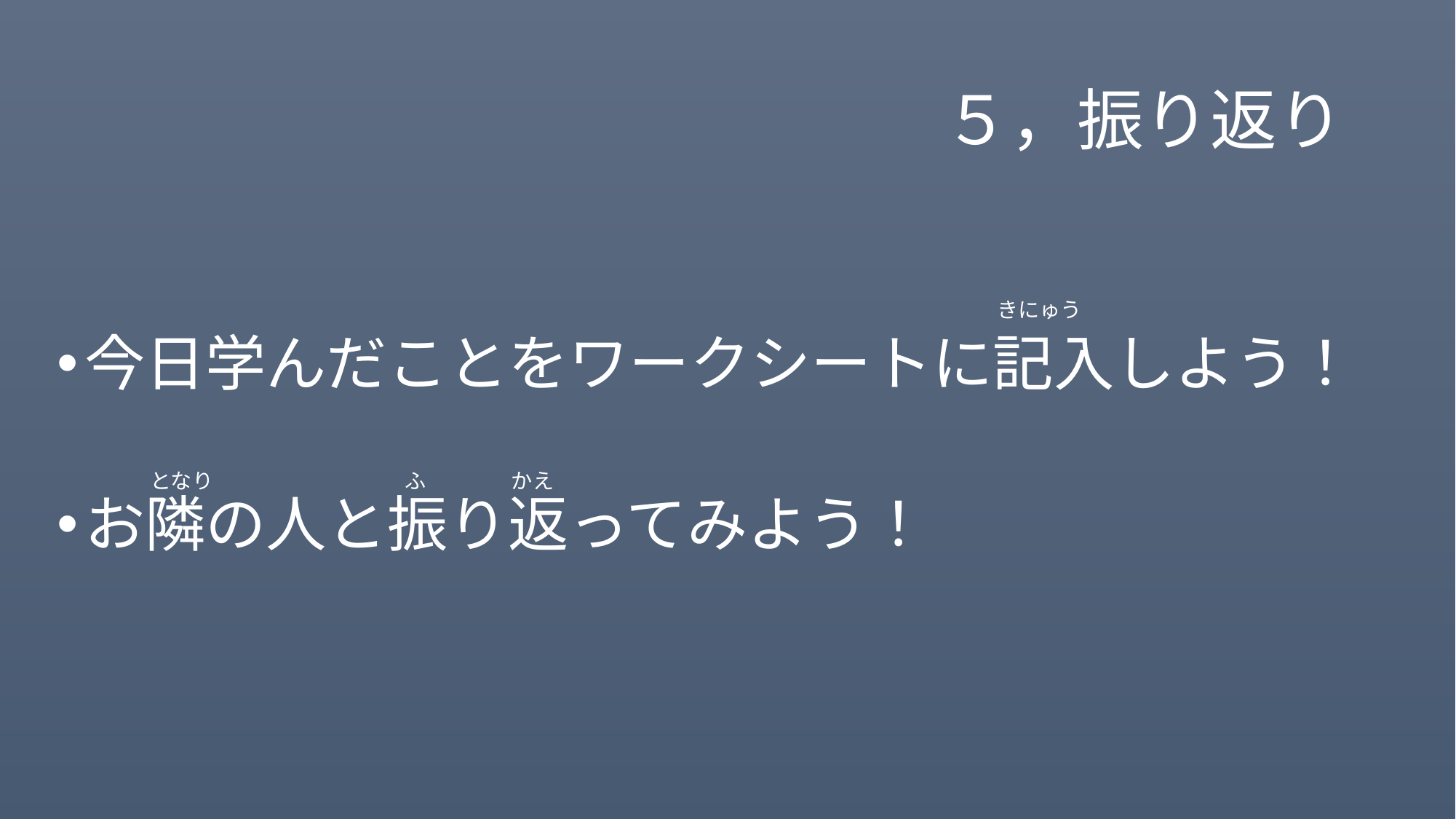

# ５，振り返り
きにゅう
今日学んだことをワークシートに記入しよう！

お隣の人と振り返ってみよう！
となり　　　　　　　　　ふ　　　　かえ